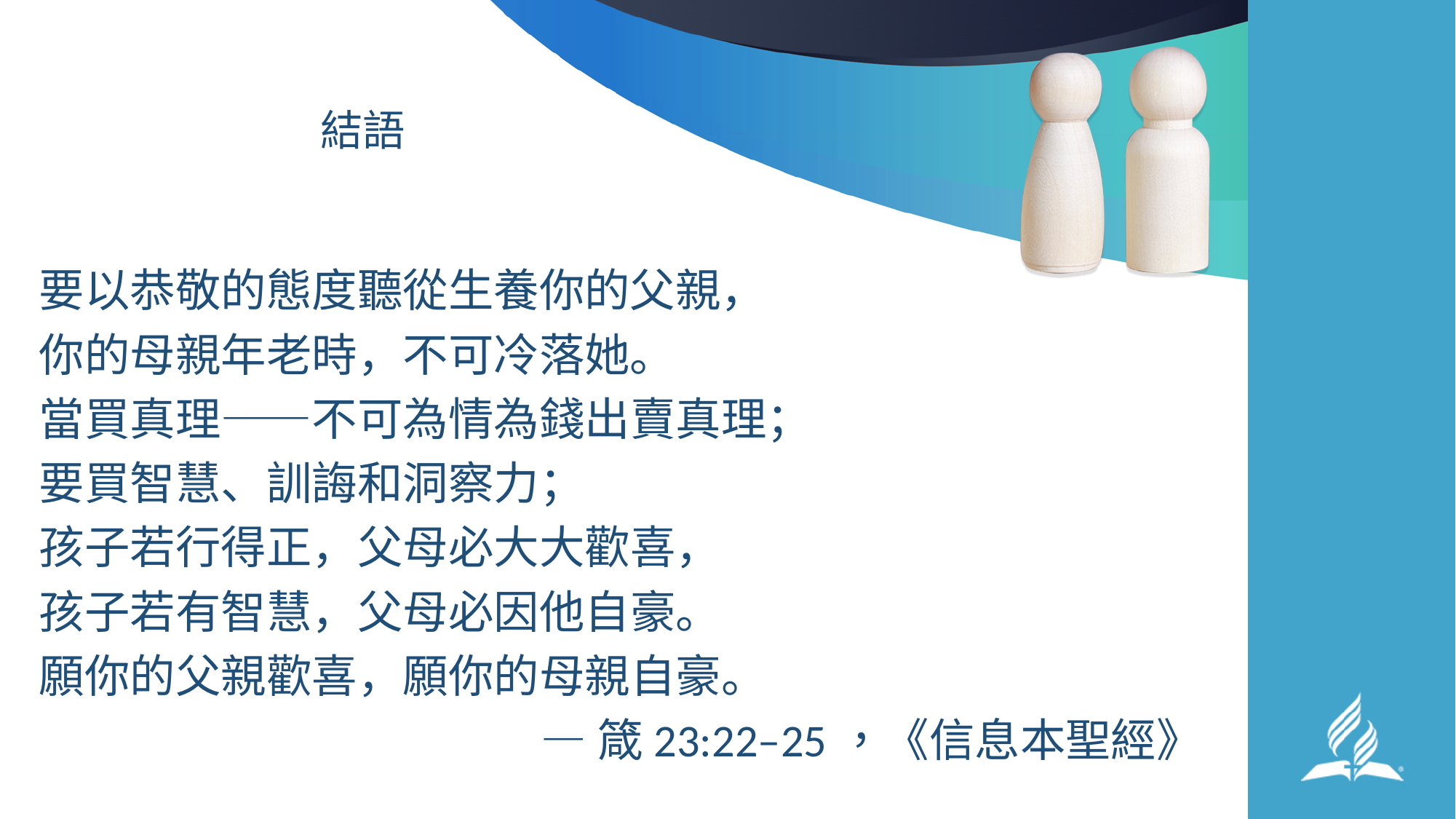

# 結語
要以恭敬的態度聽從生養你的父親，
你的母親年老時，不可冷落她。
當買真理——不可為情為錢出賣真理；
要買智慧、訓誨和洞察力；
孩子若行得正，父母必大大歡喜，
孩子若有智慧，父母必因他自豪。
願你的父親歡喜，願你的母親自豪。
—箴23:22–25，《信息本聖經》